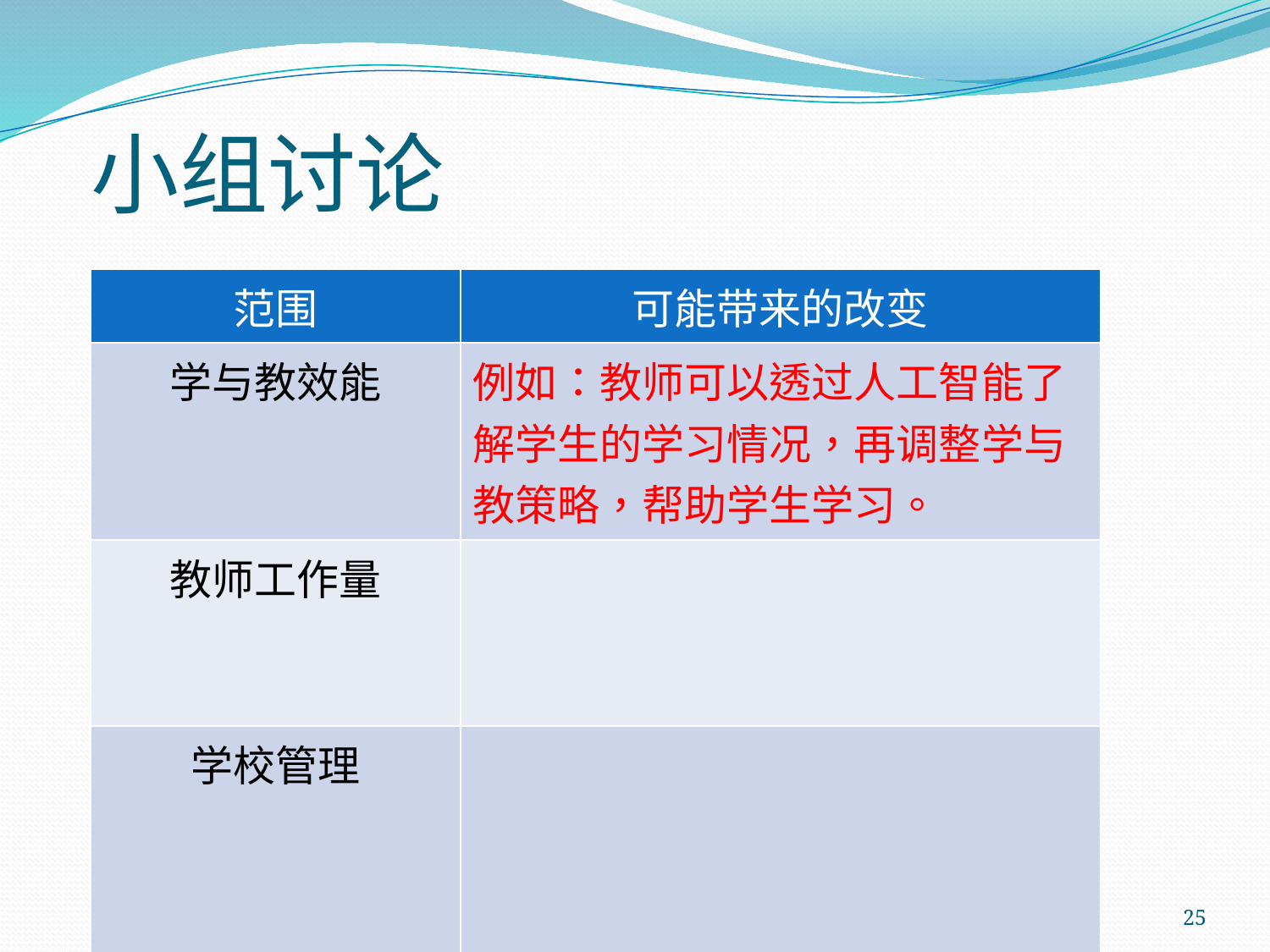

# 小组讨论
| 范围 | 可能带来的改变 |
| --- | --- |
| 学与教效能 | 例如：教师可以透过人工智能了解学生的学习情况，再调整学与教策略，帮助学生学习。 |
| 教师工作量 |  |
| 学校管理 |  |
25